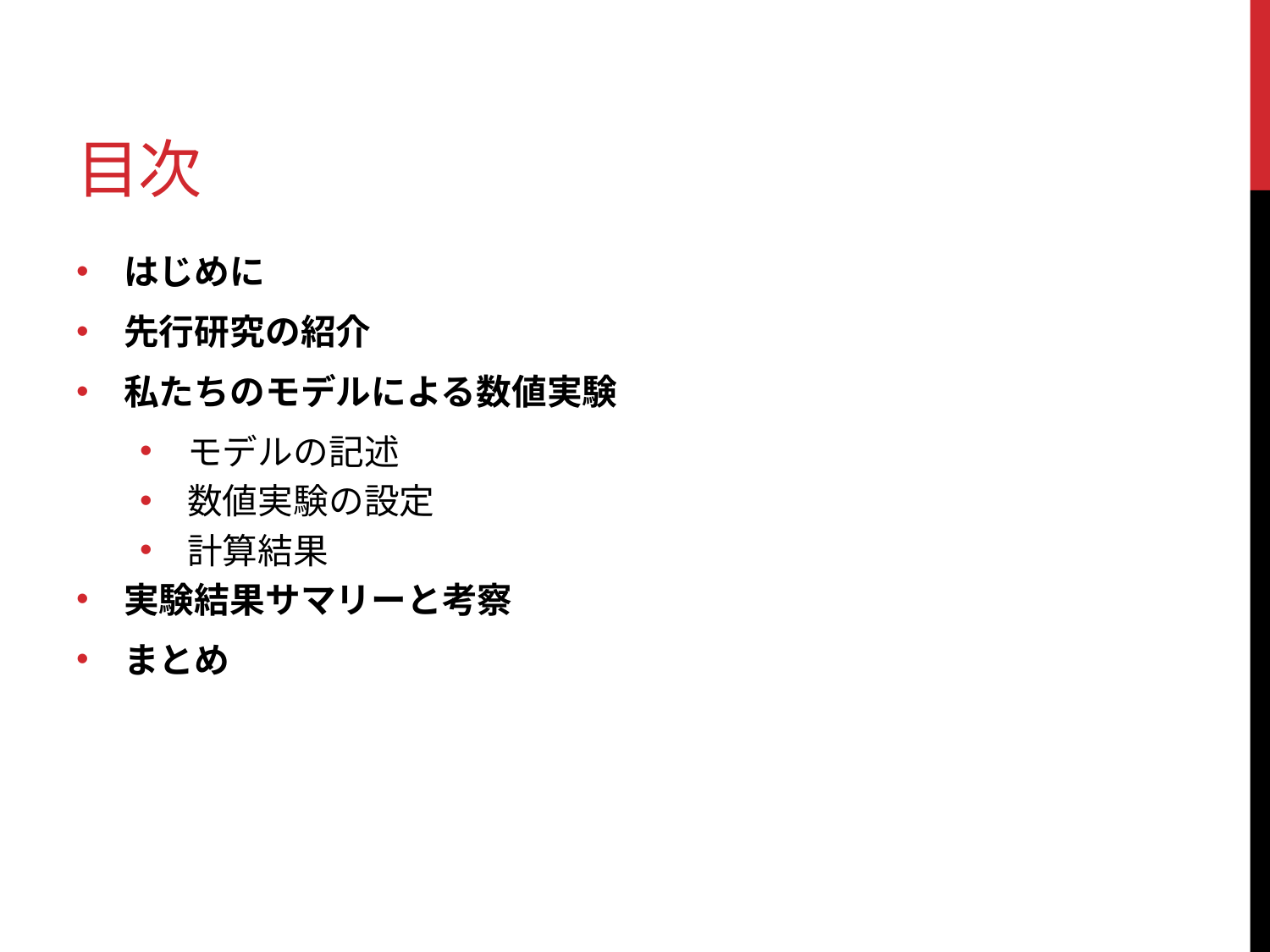

# 目次
はじめに
先行研究の紹介
私たちのモデルによる数値実験
モデルの記述
数値実験の設定
計算結果
実験結果サマリーと考察
まとめ